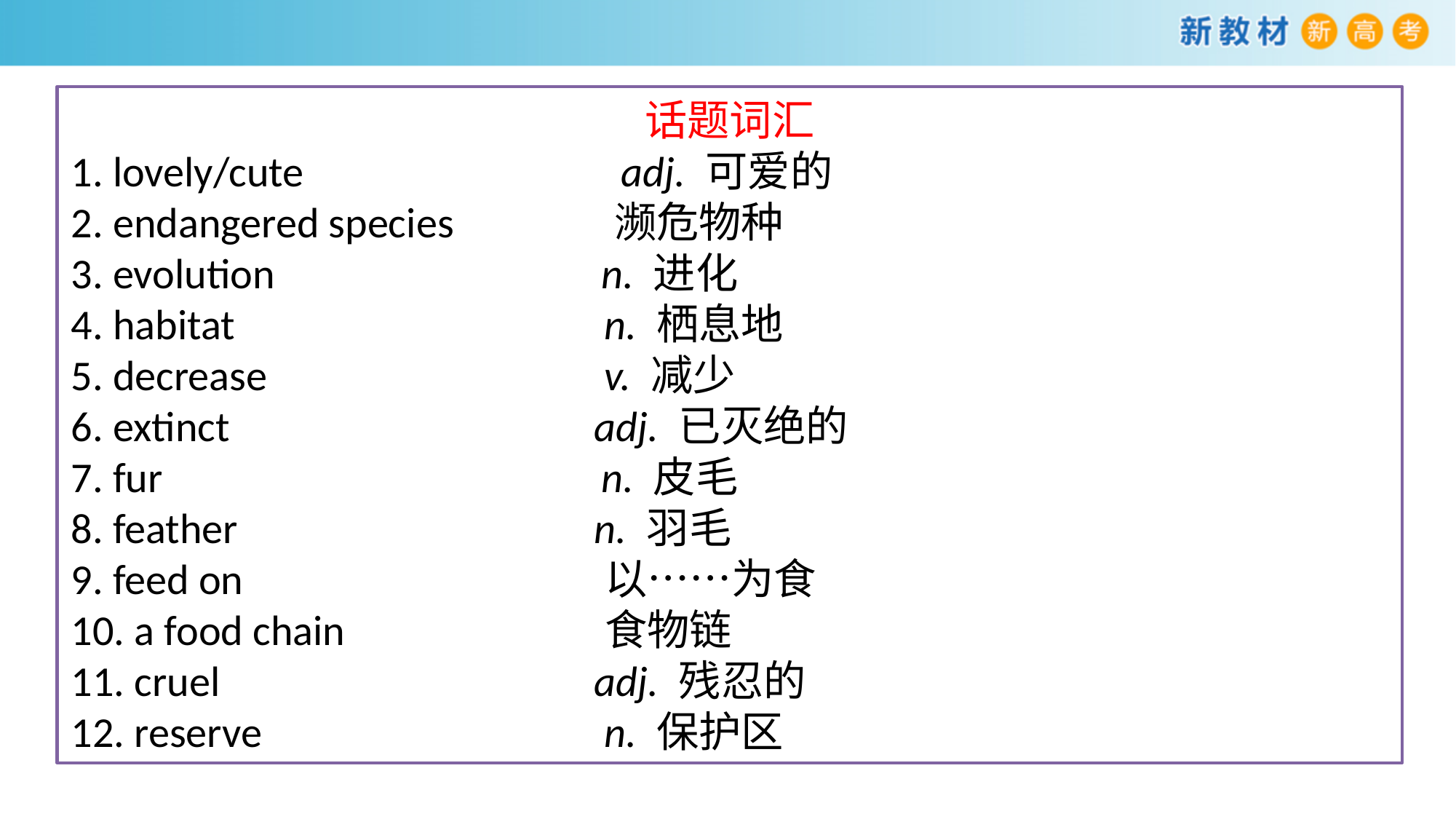

话题词汇
1. lovely/cute　　　　　　　adj. 可爱的
2. endangered species	          濒危物种
3. evolution 		                     n. 进化
4. habitat 			          n. 栖息地
5. decrease 			          v. 减少
6. extinct 			         adj. 已灭绝的
7. fur 			                     n. 皮毛
8. feather 			         n. 羽毛
9. feed on			         以……为食
10. a food chain		         食物链
11. cruel 			         adj. 残忍的
12. reserve 			          n. 保护区